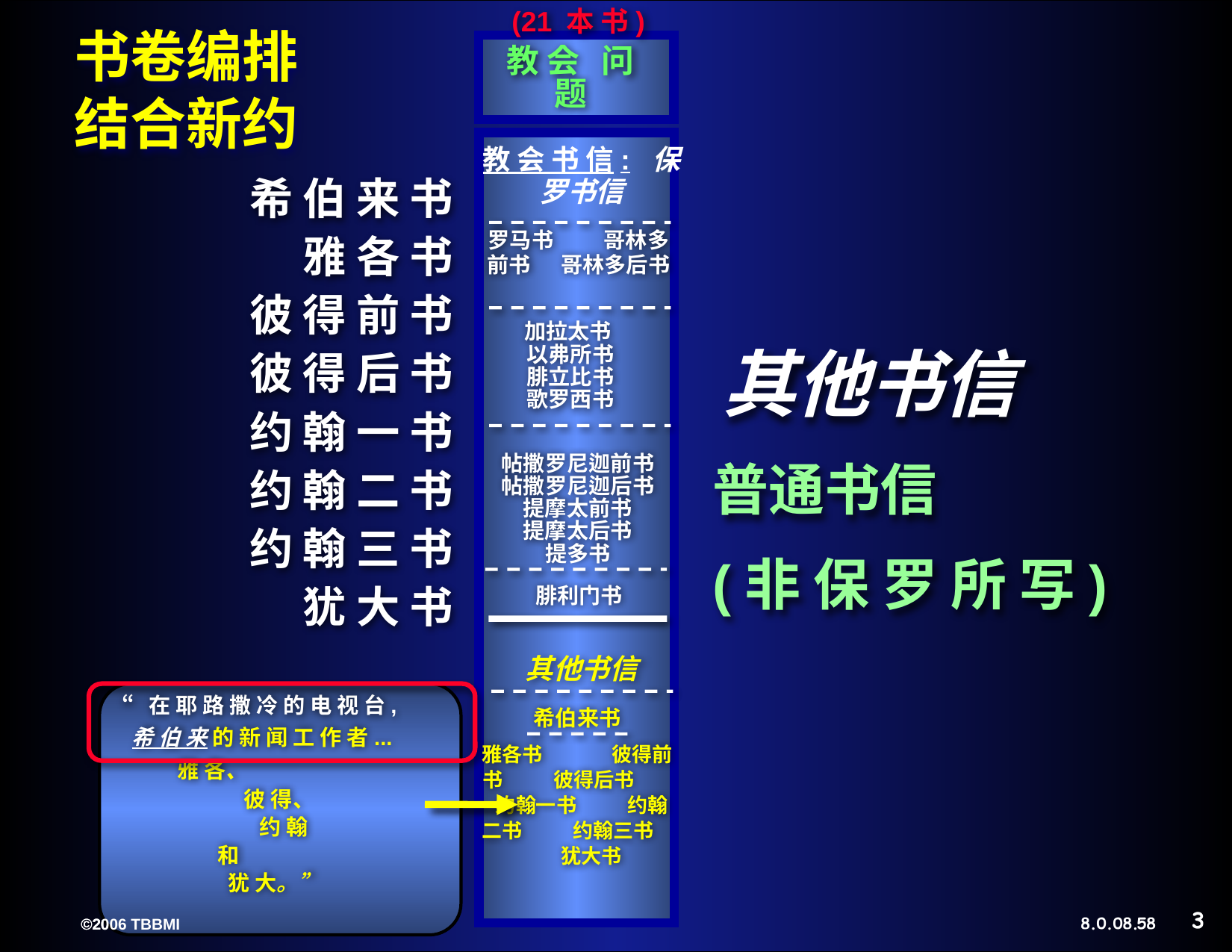

Letters from
The Others

(21 本 书)
教 会   问 题

教 会 书 信:  保罗书信
希 伯 来 书
雅 各 书
彼 得 前 书
彼 得 后 书
约 翰 一 书
约 翰 二 书
约 翰 三 书
犹 大 书
罗马书          哥林多前书      哥林多后书

其他书信
加拉太书
以弗所书
腓立比书
歌罗西书

普通书信
(非 保 罗 所 写)

帖撒罗尼迦前书
帖撒罗尼迦后书
提摩太前书
提摩太后书
提多书
腓利门书
其他书信
希伯来书
雅各书               彼得前书           彼得后书           约翰一书           约翰二书           约翰三书           犹大书

“在 耶 路 撒 冷 的 电 视 台,
 希 伯 来 的 新 闻 工 作 者...
          雅 各、
	 彼 得、
	    约 翰
                  和
                    犹 大。”

3

58
©2006 TBBMI